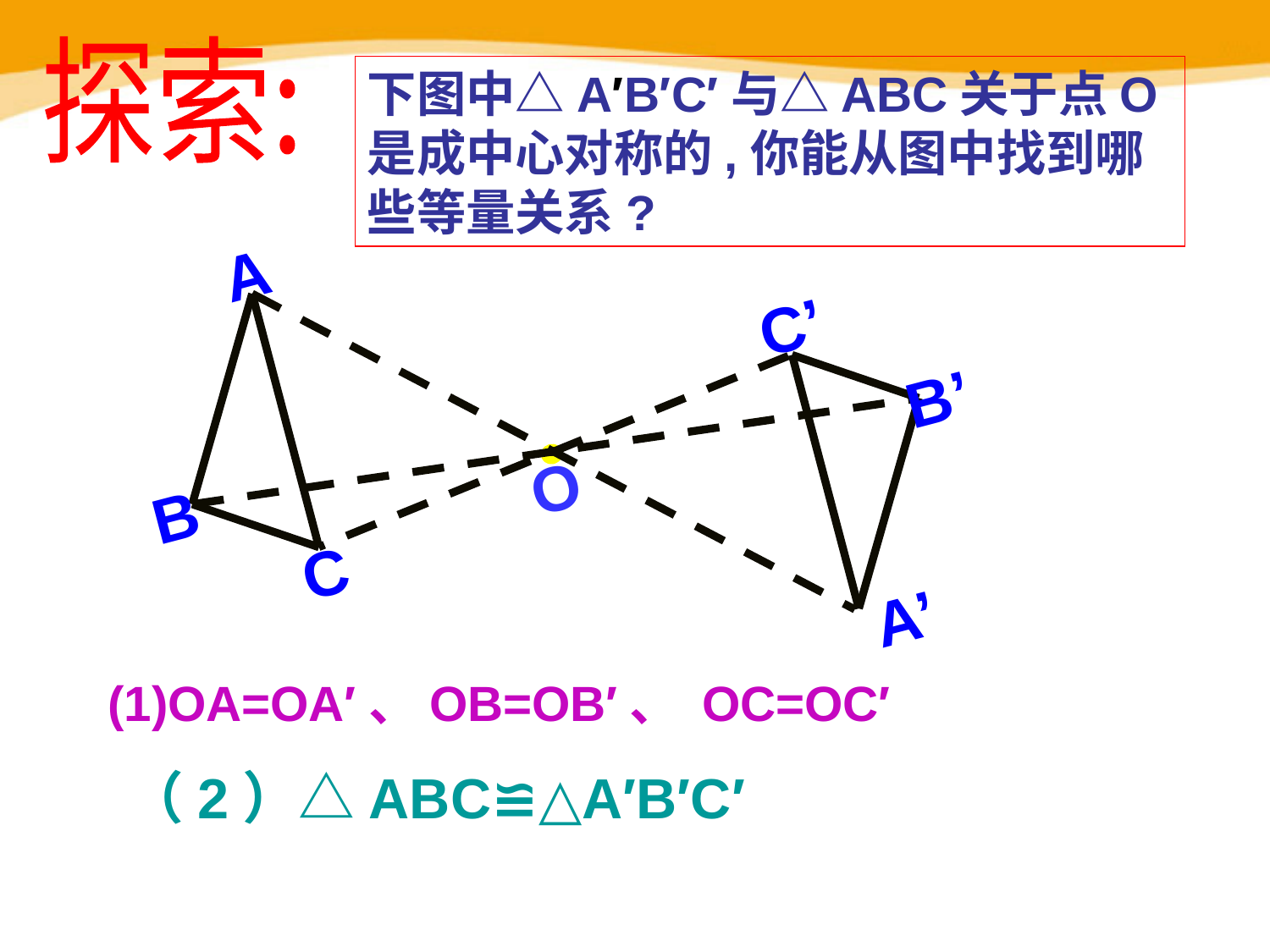

探索:
下图中△A′B′C′与△ABC关于点O是成中心对称的,你能从图中找到哪些等量关系?
A

C’
B

O
B’
C
A’
(1)OA=OA′、OB=OB′、 OC=OC′
（2）△ABC≌△A′B′C′